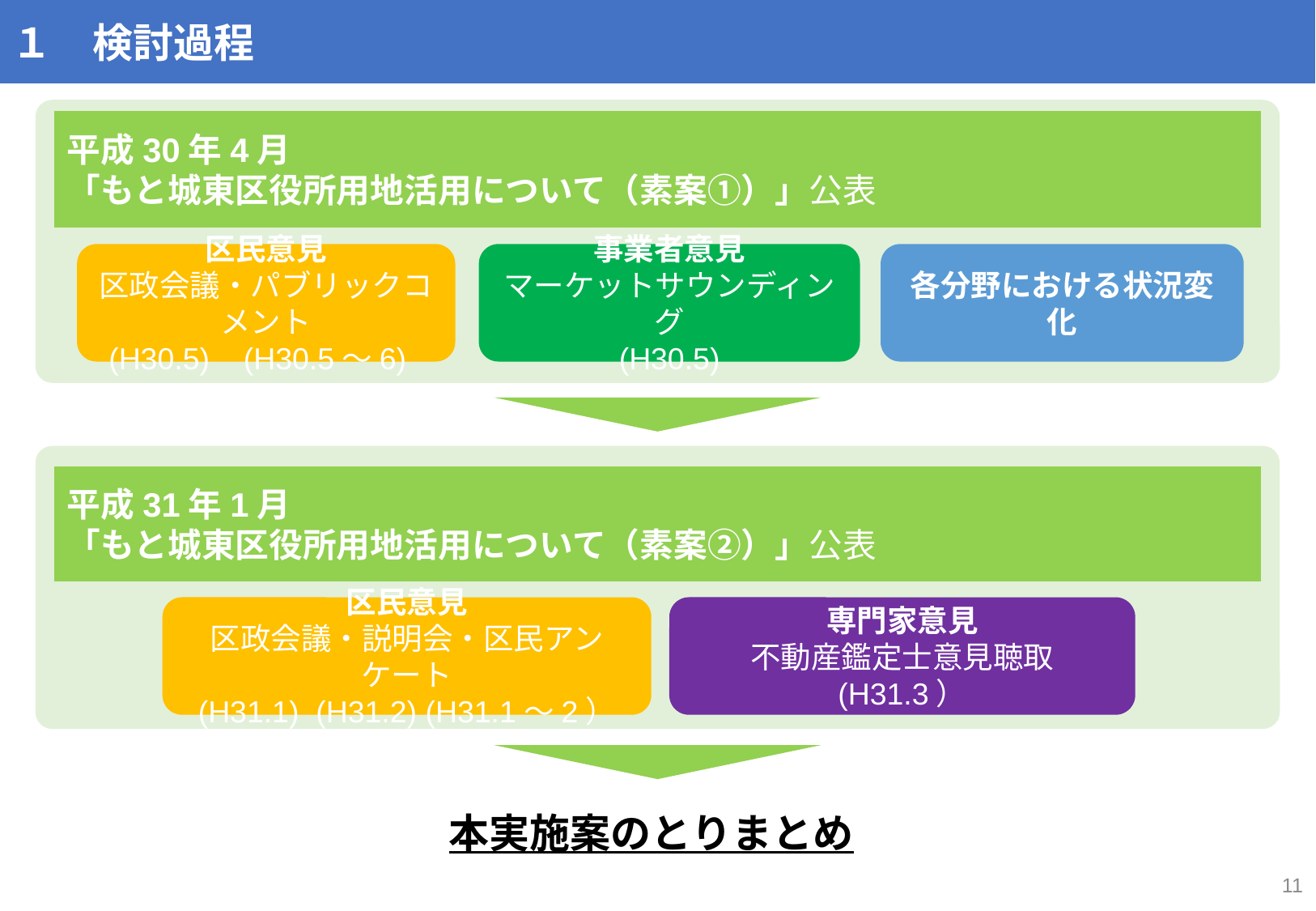

１　検討過程

平成30年4月
「もと城東区役所用地活用について（素案①）」公表
区民意見
区政会議・パブリックコメント
(H30.5)    (H30.5～6)
事業者意見
マーケットサウンディング
(H30.5)
各分野における状況変化

平成31年1月
「もと城東区役所用地活用について（素案②）」公表
区民意見
区政会議・説明会・区民アンケート
(H31.1)  (H31.2) (H31.1～2）
専門家意見
不動産鑑定士意見聴取
(H31.3）

本実施案のとりまとめ
11